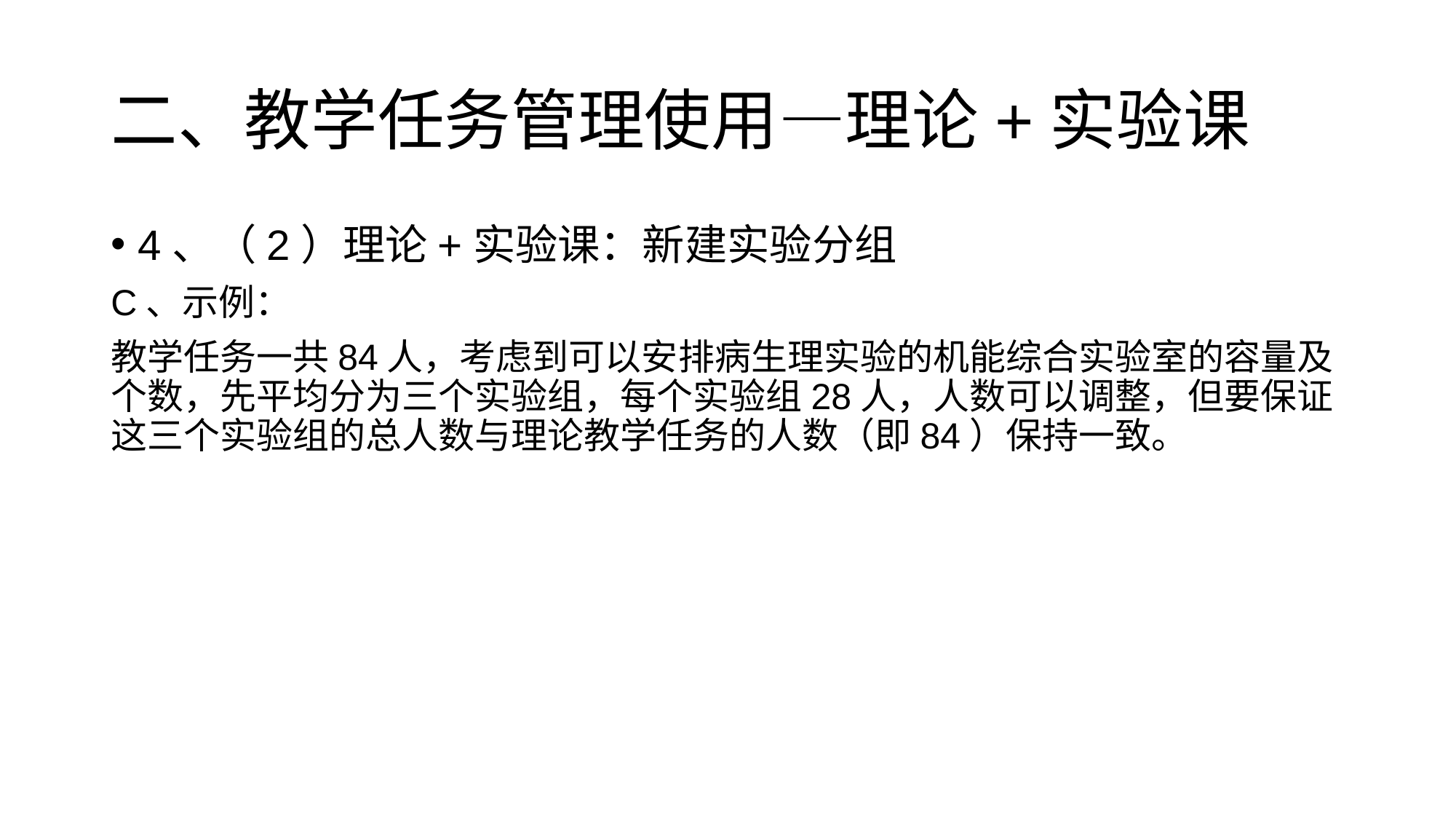

# 二、教学任务管理使用—理论+实验课
4、（2）理论+实验课：新建实验分组
C、示例：
教学任务一共84人，考虑到可以安排病生理实验的机能综合实验室的容量及个数，先平均分为三个实验组，每个实验组28人，人数可以调整，但要保证这三个实验组的总人数与理论教学任务的人数（即84）保持一致。